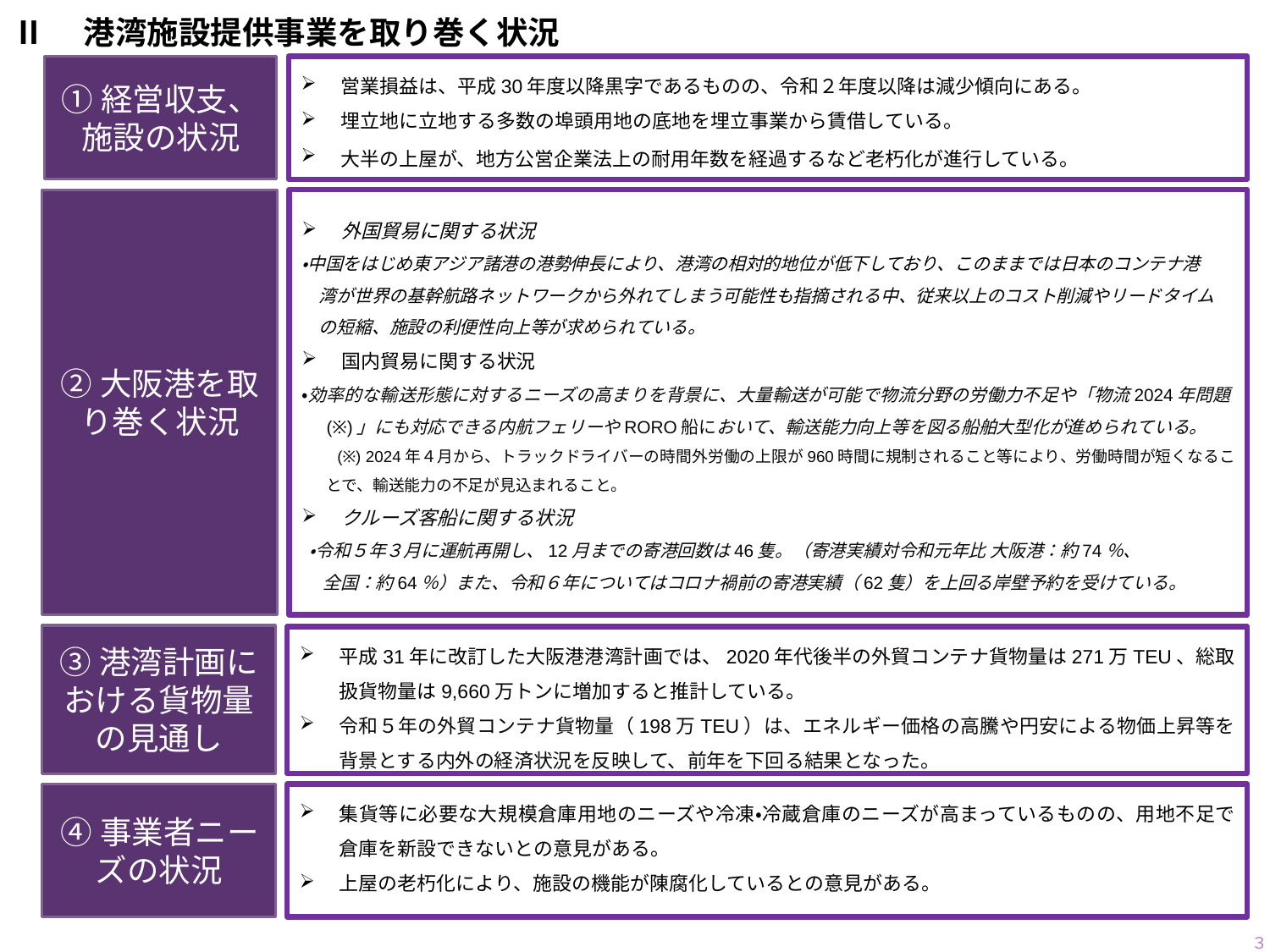

Ⅱ　港湾施設提供事業を取り巻く状況
①経営収支、施設の状況
営業損益は、平成30年度以降黒字であるものの、令和２年度以降は減少傾向にある。
埋立地に立地する多数の埠頭用地の底地を埋立事業から賃借している。
大半の上屋が、地方公営企業法上の耐用年数を経過するなど老朽化が進行している。

②大阪港を取り巻く状況
外国貿易に関する状況
・中国をはじめ東アジア諸港の港勢伸長により、港湾の相対的地位が低下しており、このままでは日本のコンテナ港
　湾が世界の基幹航路ネットワークから外れてしまう可能性も指摘される中、従来以上のコスト削減やリードタイム
　の短縮、施設の利便性向上等が求められている。
国内貿易に関する状況
・効率的な輸送形態に対するニーズの高まりを背景に、大量輸送が可能で物流分野の労働力不足や「物流2024年問題(※)」にも対応できる内航フェリーやRORO船において、輸送能力向上等を図る船舶大型化が進められている。
　　(※) 2024年４月から、トラックドライバーの時間外労働の上限が960時間に規制されること等により、労働時間が短くなることで、輸送能力の不足が見込まれること。
クルーズ客船に関する状況
 ・令和５年３月に運航再開し、12月までの寄港回数は46隻。（寄港実績対令和元年比 大阪港：約74％、
　 全国：約64％）また、令和６年についてはコロナ禍前の寄港実績（62隻）を上回る岸壁予約を受けている。

③港湾計画における貨物量の見通し
平成31年に改訂した大阪港港湾計画では、2020年代後半の外貿コンテナ貨物量は271万TEU、総取扱貨物量は9,660万トンに増加すると推計している。
令和５年の外貿コンテナ貨物量（198万TEU）は、エネルギー価格の高騰や円安による物価上昇等を背景とする内外の経済状況を反映して、前年を下回る結果となった。

④事業者ニーズの状況
集貨等に必要な大規模倉庫用地のニーズや冷凍・冷蔵倉庫のニーズが高まっているものの、用地不足で倉庫を新設できないとの意見がある。
上屋の老朽化により、施設の機能が陳腐化しているとの意見がある。

３